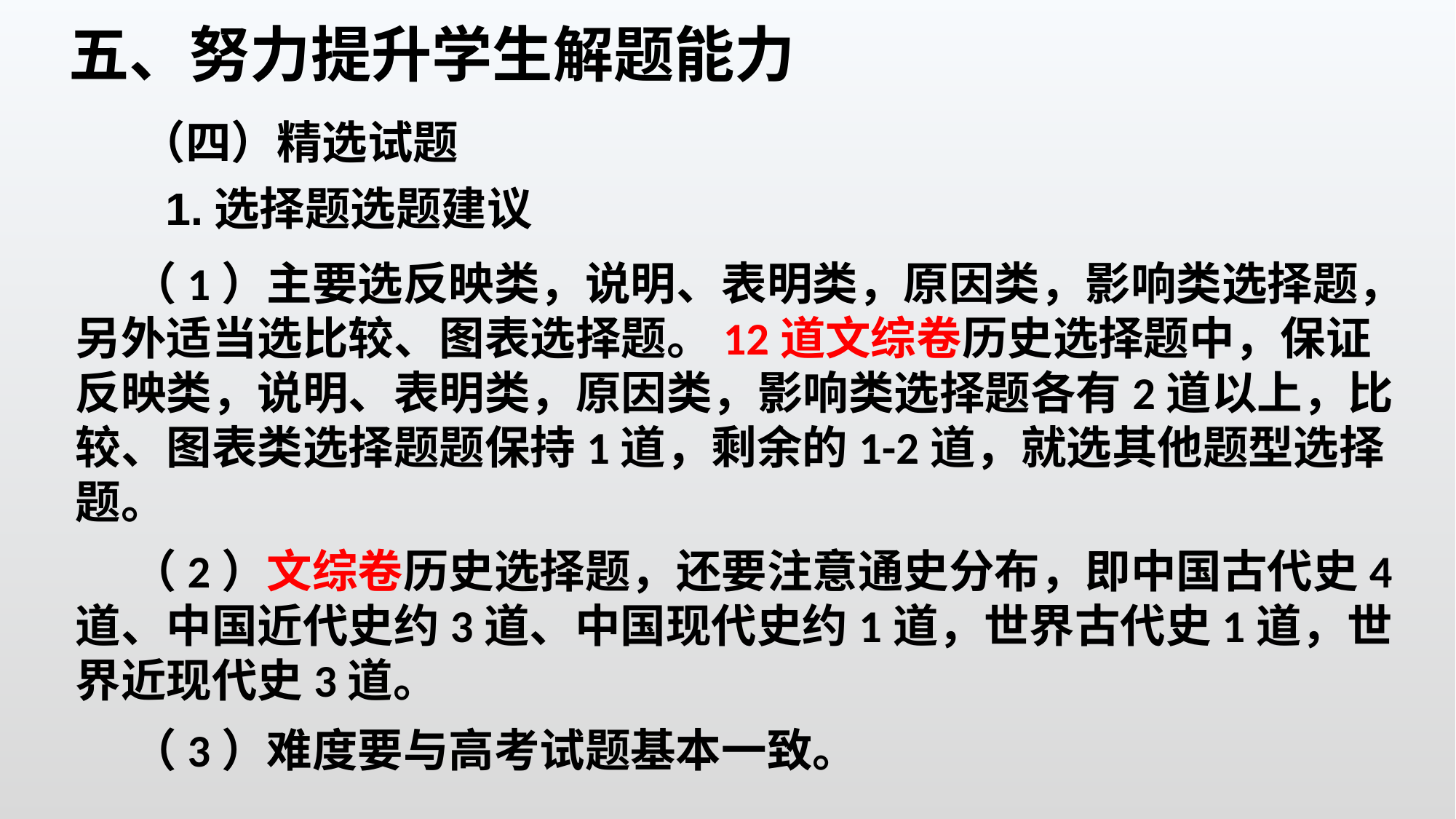

五、努力提升学生解题能力
（四）精选试题
1.选择题选题建议
（1）主要选反映类，说明、表明类，原因类，影响类选择题，另外适当选比较、图表选择题。12道文综卷历史选择题中，保证反映类，说明、表明类，原因类，影响类选择题各有2道以上，比较、图表类选择题题保持1道，剩余的1-2道，就选其他题型选择题。
（2）文综卷历史选择题，还要注意通史分布，即中国古代史4道、中国近代史约3道、中国现代史约1道，世界古代史1道，世界近现代史3道。
（3）难度要与高考试题基本一致。